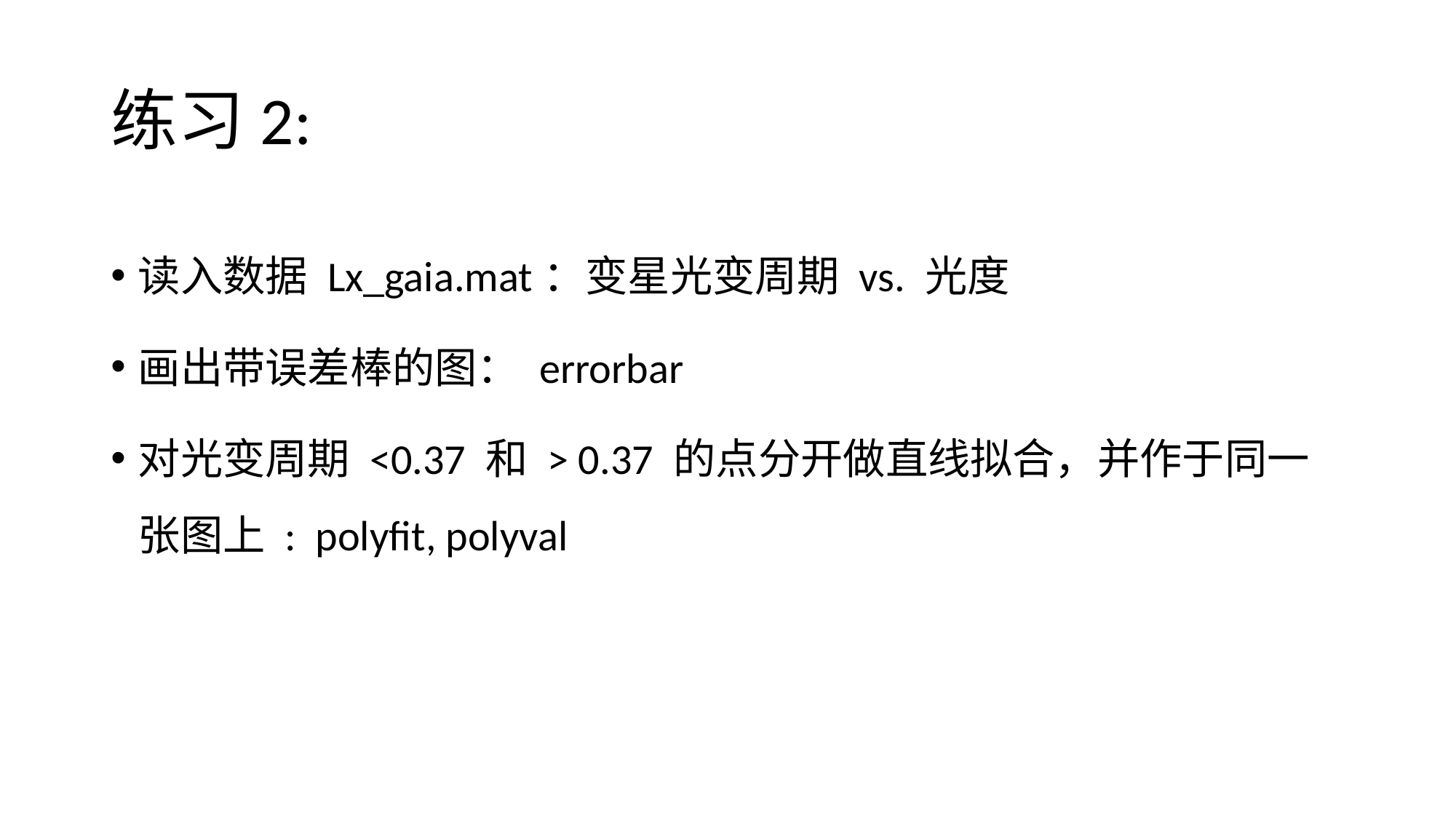

# 练习2:
读入数据 Lx_gaia.mat：变星光变周期 vs. 光度
画出带误差棒的图： errorbar
对光变周期 <0.37 和 > 0.37 的点分开做直线拟合，并作于同一张图上 :  polyfit, polyval